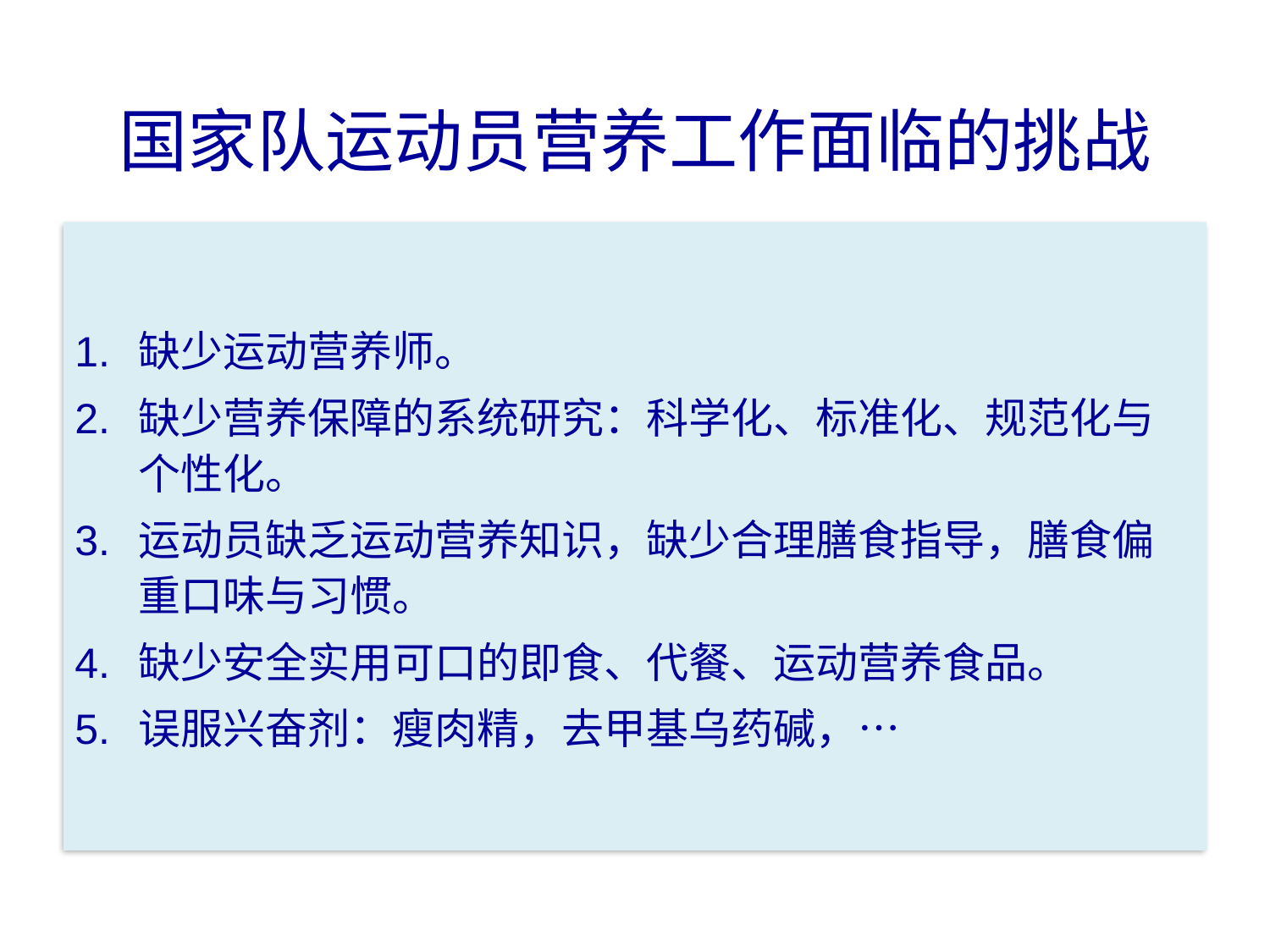

# 国家队运动员营养工作面临的挑战
缺少运动营养师。
缺少营养保障的系统研究：科学化、标准化、规范化与个性化。
运动员缺乏运动营养知识，缺少合理膳食指导，膳食偏重口味与习惯。
缺少安全实用可口的即食、代餐、运动营养食品。
误服兴奋剂：瘦肉精，去甲基乌药碱，…